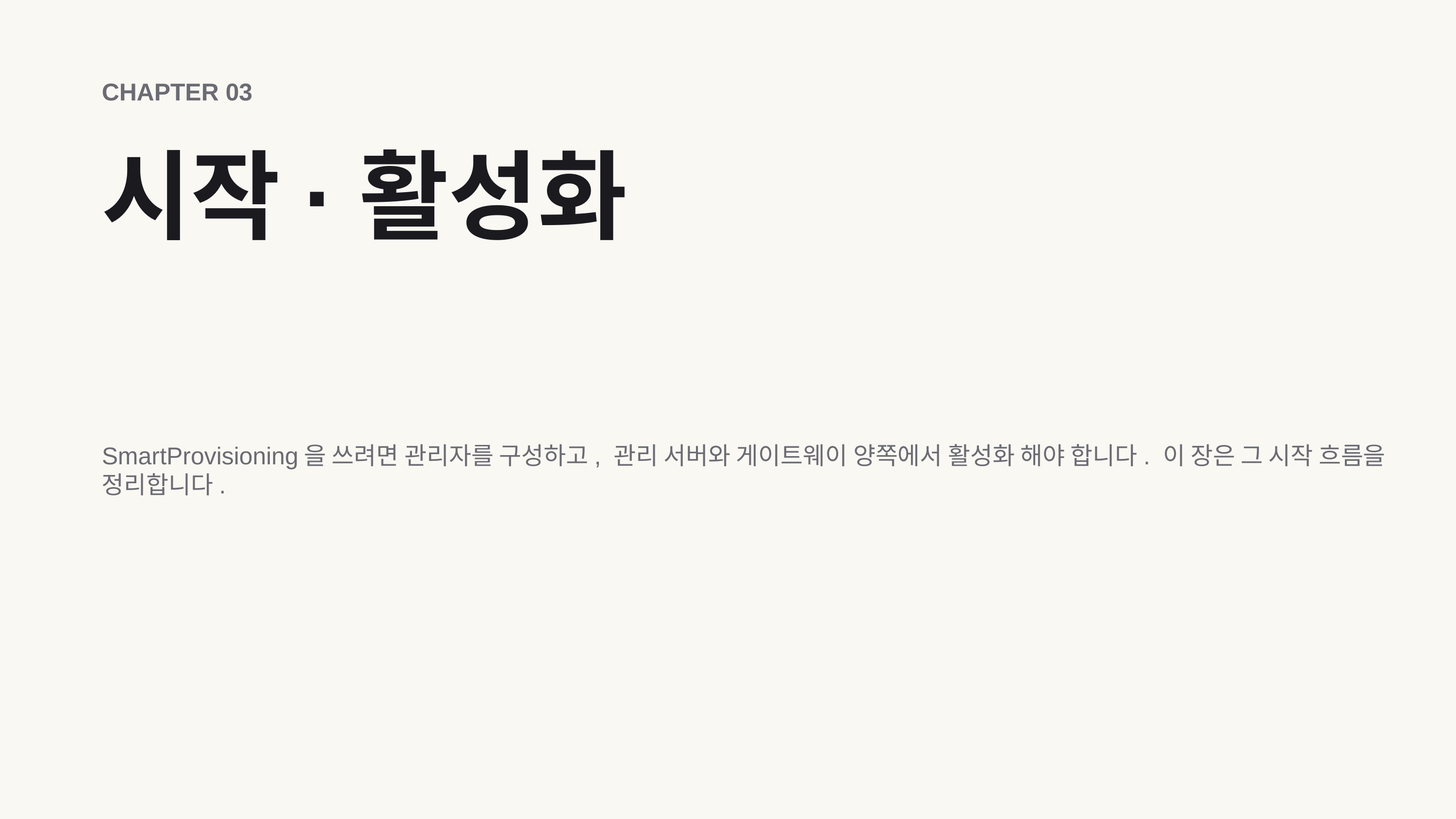

CHAPTER 03
시작·활성화
SmartProvisioning을 쓰려면 관리자를 구성하고, 관리 서버와 게이트웨이 양쪽에서 활성화 해야 합니다. 이 장은 그 시작 흐름을 정리합니다.